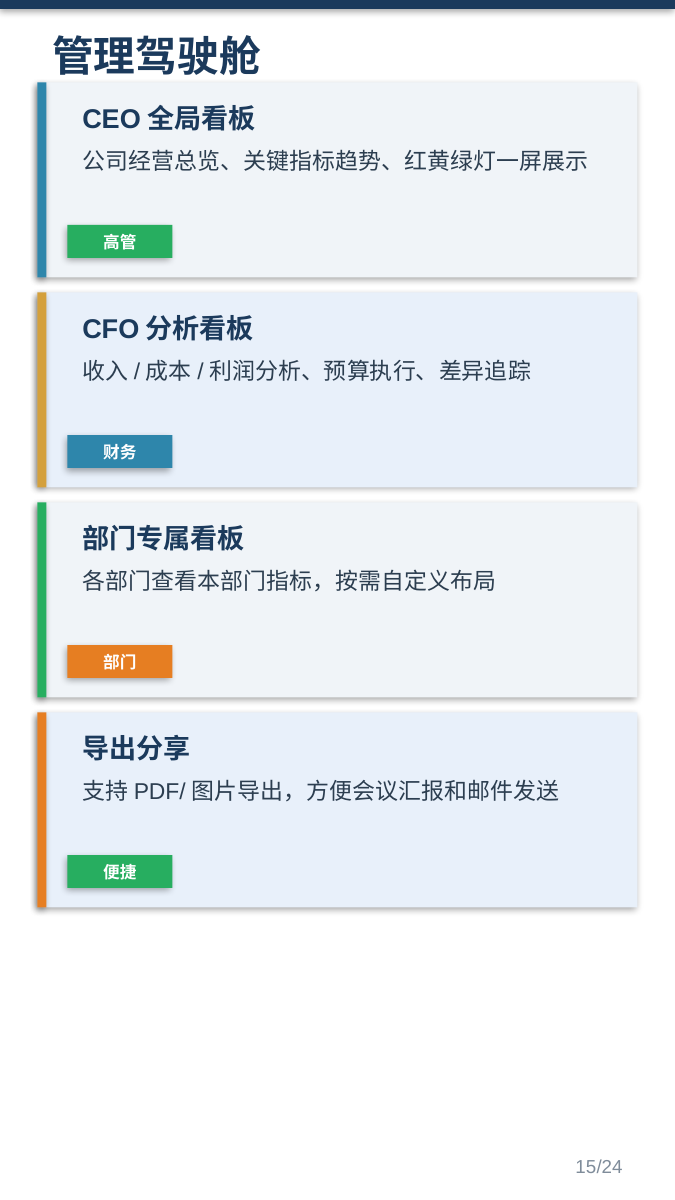

管理驾驶舱

CEO全局看板
公司经营总览、关键指标趋势、红黄绿灯一屏展示

高管

CFO分析看板
收入/成本/利润分析、预算执行、差异追踪

财务

部门专属看板
各部门查看本部门指标，按需自定义布局

部门

导出分享
支持PDF/图片导出，方便会议汇报和邮件发送

便捷
15/24